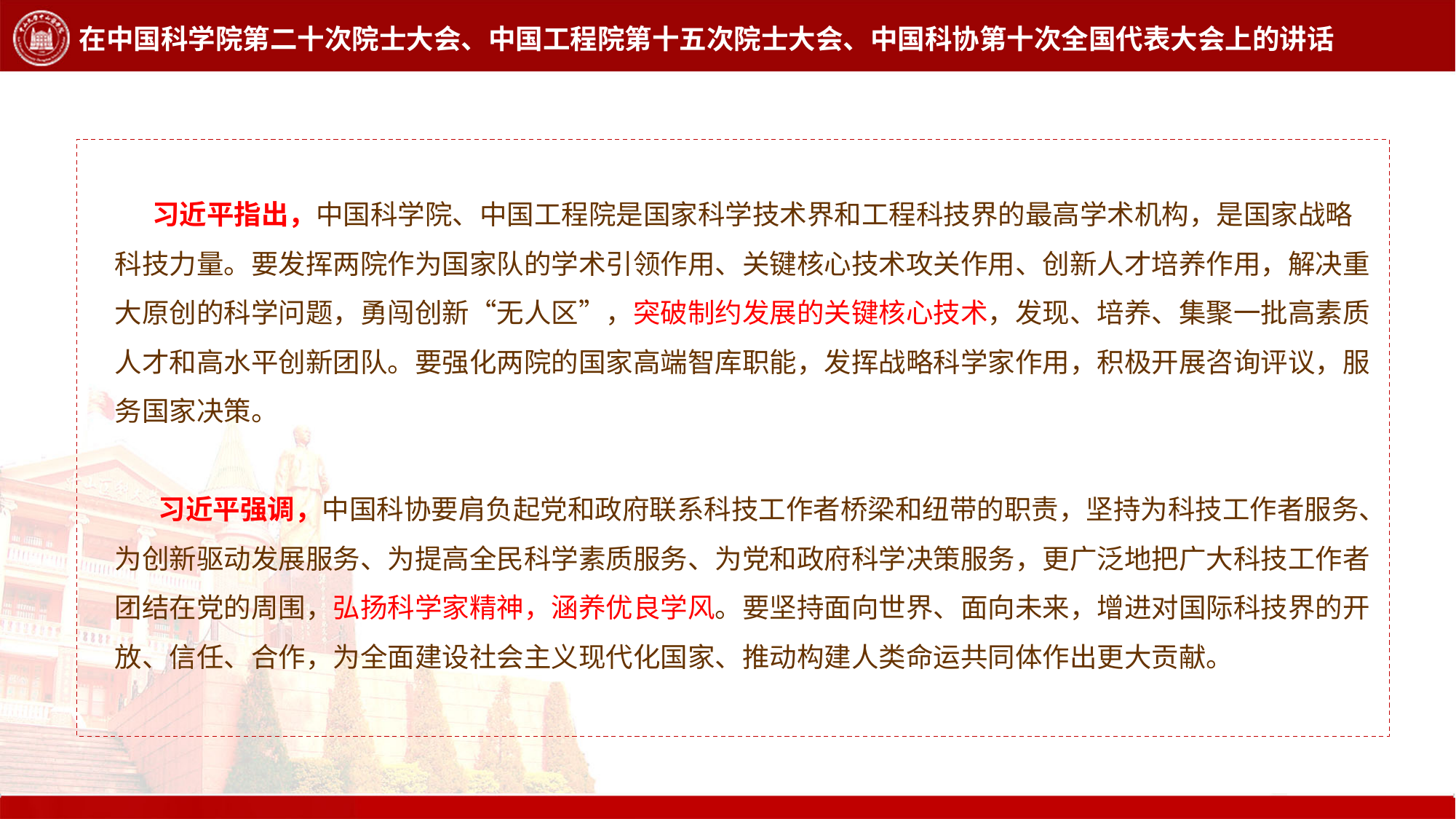

在中国科学院第二十次院士大会、中国工程院第十五次院士大会、中国科协第十次全国代表大会上的讲话

     习近平指出，中国科学院、中国工程院是国家科学技术界和工程科技界的最高学术机构，是国家战略科技力量。要发挥两院作为国家队的学术引领作用、关键核心技术攻关作用、创新人才培养作用，解决重大原创的科学问题，勇闯创新“无人区”，突破制约发展的关键核心技术，发现、培养、集聚一批高素质人才和高水平创新团队。要强化两院的国家高端智库职能，发挥战略科学家作用，积极开展咨询评议，服务国家决策。

      习近平强调，中国科协要肩负起党和政府联系科技工作者桥梁和纽带的职责，坚持为科技工作者服务、为创新驱动发展服务、为提高全民科学素质服务、为党和政府科学决策服务，更广泛地把广大科技工作者团结在党的周围，弘扬科学家精神，涵养优良学风。要坚持面向世界、面向未来，增进对国际科技界的开放、信任、合作，为全面建设社会主义现代化国家、推动构建人类命运共同体作出更大贡献。